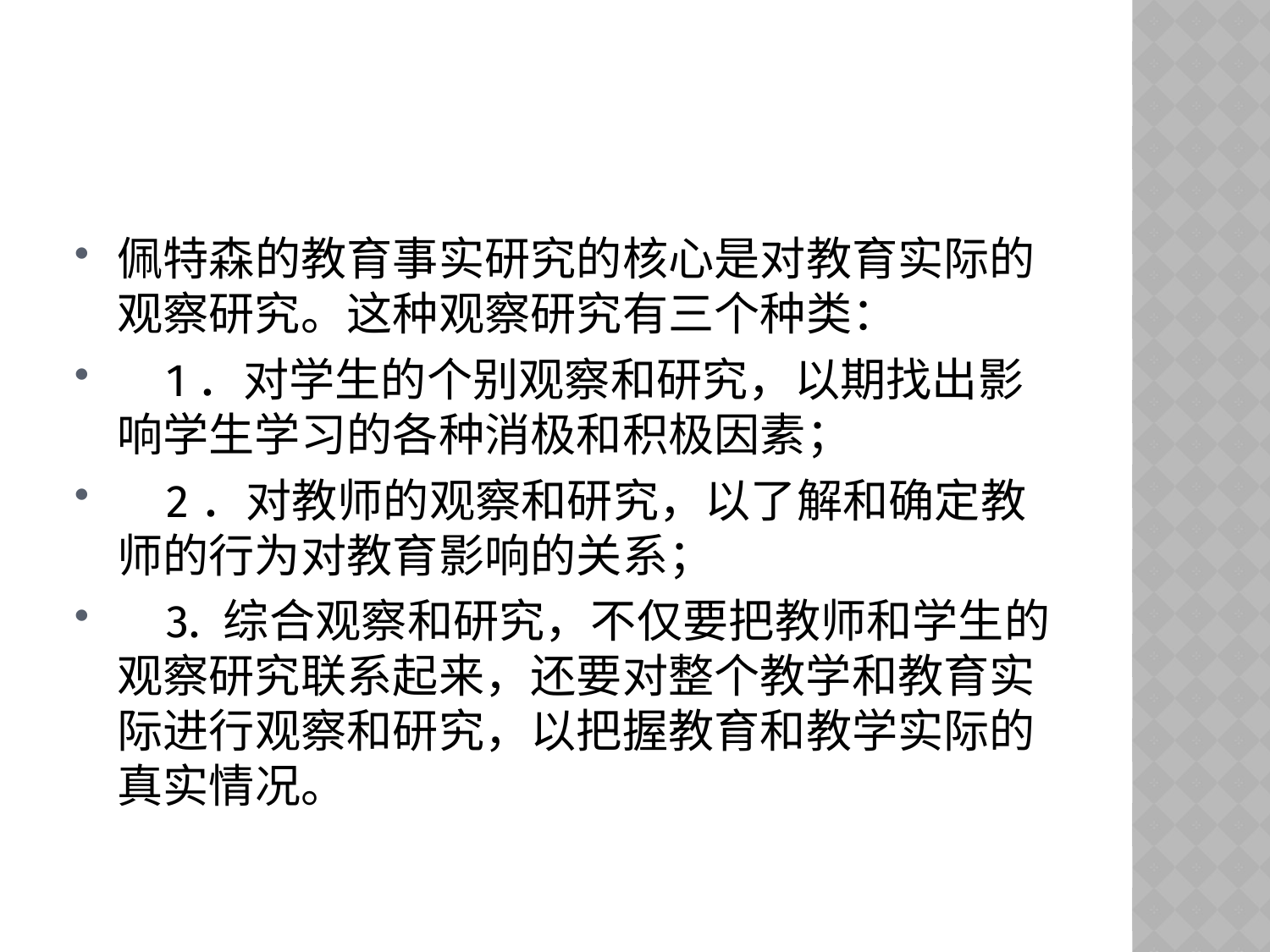

#
佩特森的教育事实研究的核心是对教育实际的观察研究。这种观察研究有三个种类：
    1．对学生的个别观察和研究，以期找出影响学生学习的各种消极和积极因素；
    2．对教师的观察和研究，以了解和确定教师的行为对教育影响的关系；
    3. 综合观察和研究，不仅要把教师和学生的观察研究联系起来，还要对整个教学和教育实际进行观察和研究，以把握教育和教学实际的真实情况。